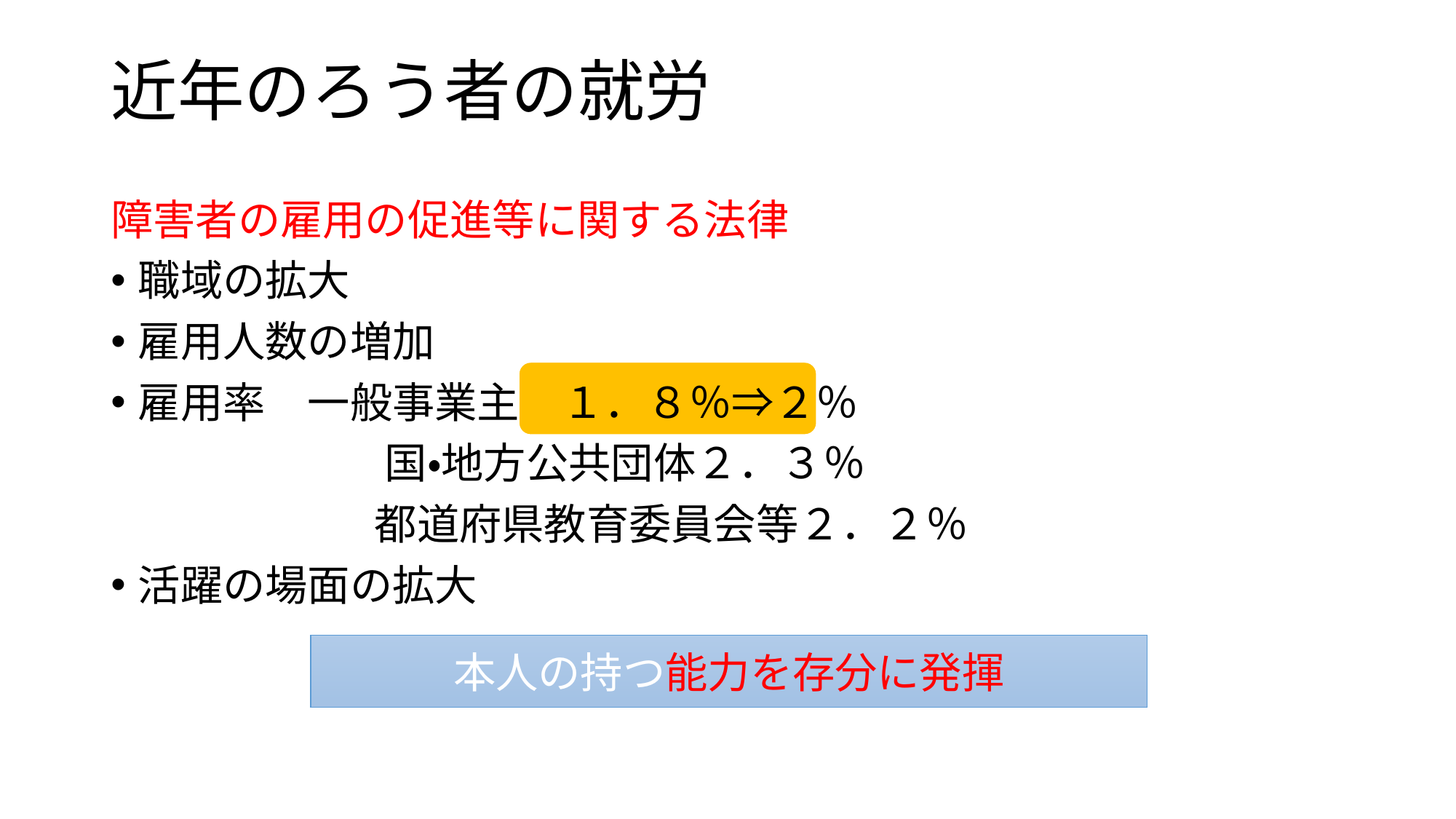

# 近年のろう者の就労
障害者の雇用の促進等に関する法律
職域の拡大
雇用人数の増加
雇用率　一般事業主　１．８％⇒２％
 　　　　　　国・地方公共団体２．３％
　　　　　　 都道府県教育委員会等２．２％
活躍の場面の拡大でる社会へ

本人の持つ能力を存分に発揮